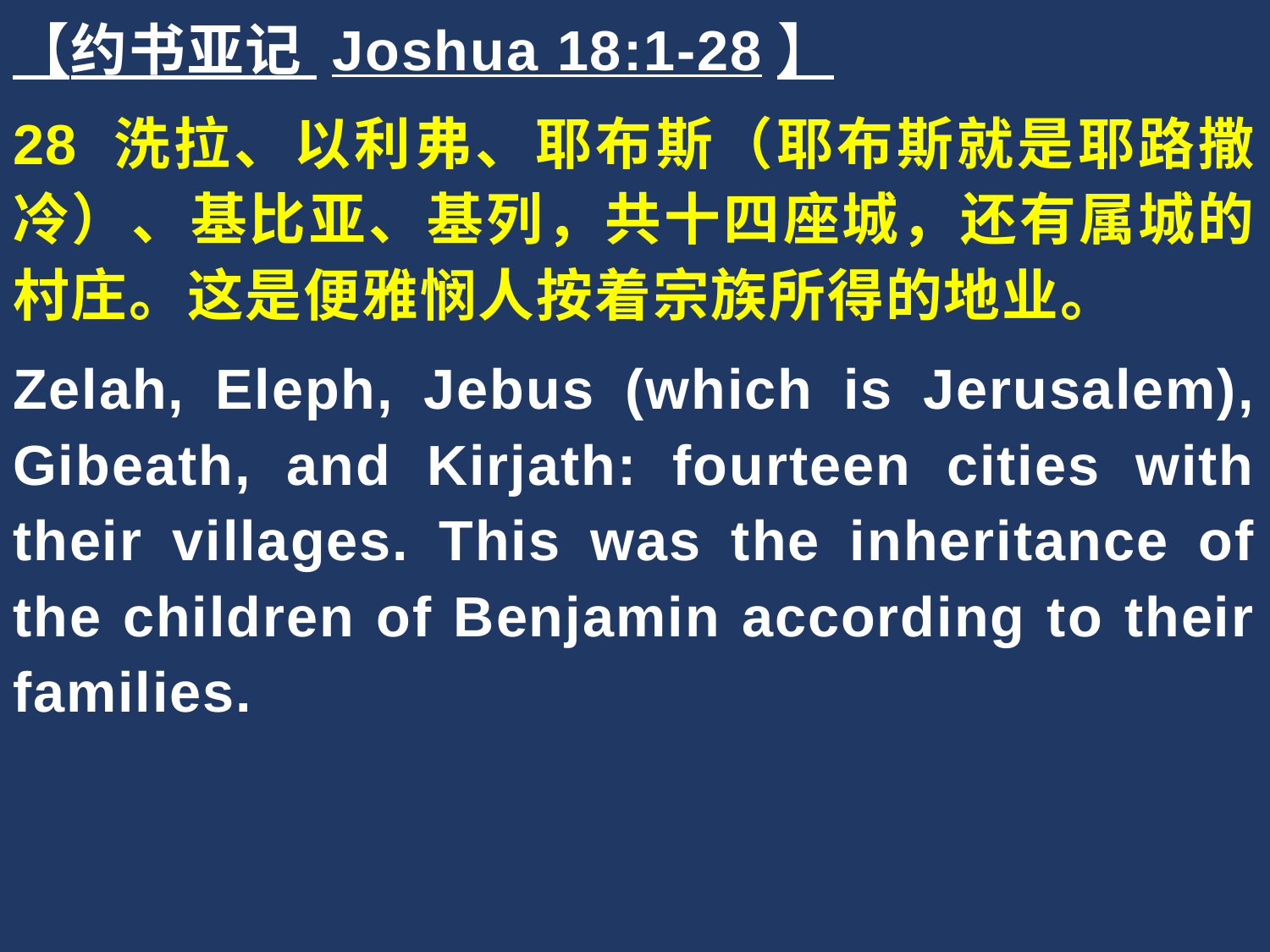

【约书亚记 Joshua 18:1-28】
28 洗拉、以利弗、耶布斯（耶布斯就是耶路撒冷）、基比亚、基列，共十四座城，还有属城的村庄。这是便雅悯人按着宗族所得的地业。
Zelah, Eleph, Jebus (which is Jerusalem), Gibeath, and Kirjath: fourteen cities with their villages. This was the inheritance of the children of Benjamin according to their families.